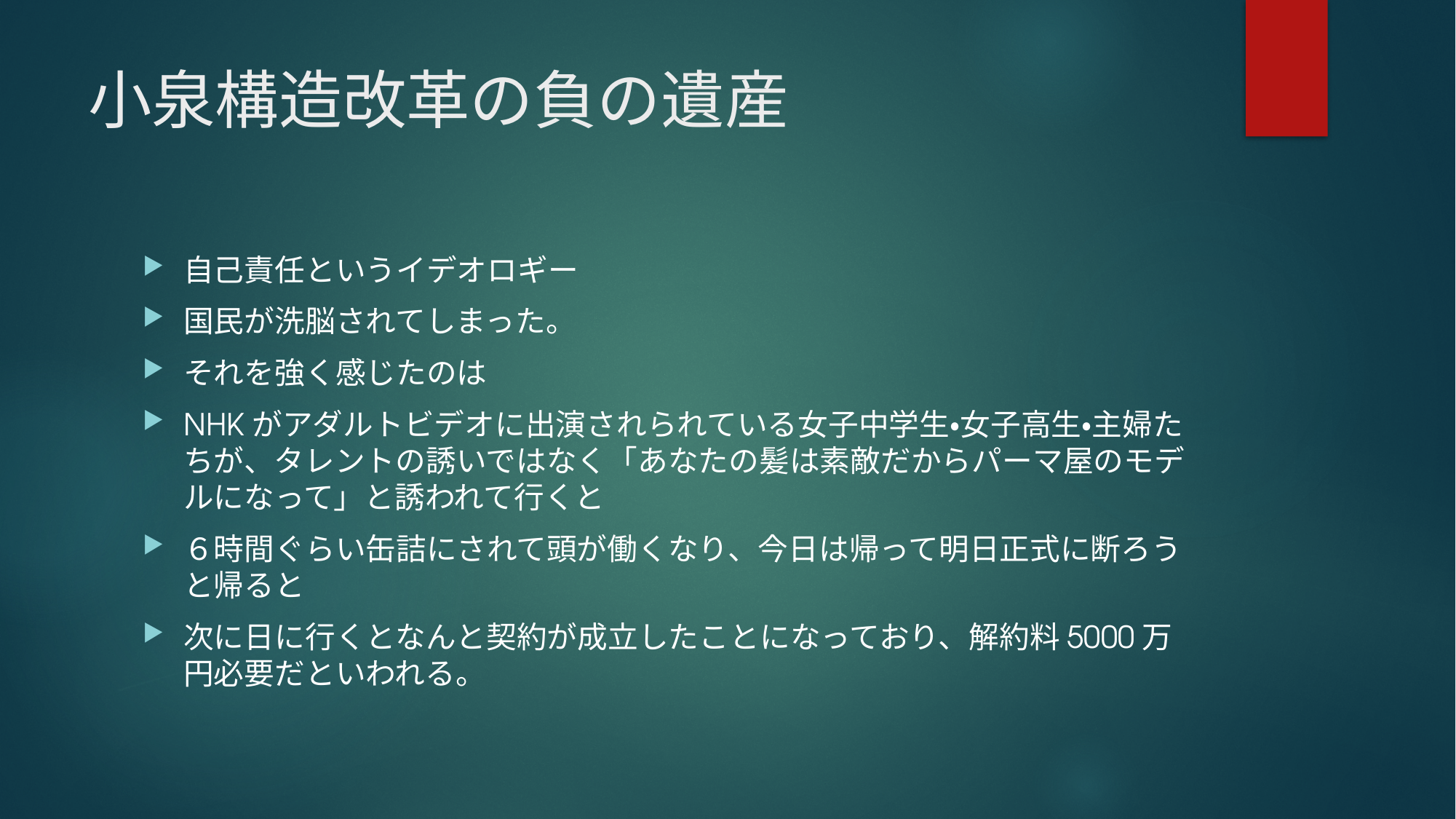

# 小泉構造改革の負の遺産
自己責任というイデオロギー
国民が洗脳されてしまった。
それを強く感じたのは
NHKがアダルトビデオに出演されられている女子中学生・女子高生・主婦たちが、タレントの誘いではなく「あなたの髪は素敵だからパーマ屋のモデルになって」と誘われて行くと
６時間ぐらい缶詰にされて頭が働くなり、今日は帰って明日正式に断ろうと帰ると
次に日に行くとなんと契約が成立したことになっており、解約料5000万円必要だといわれる。